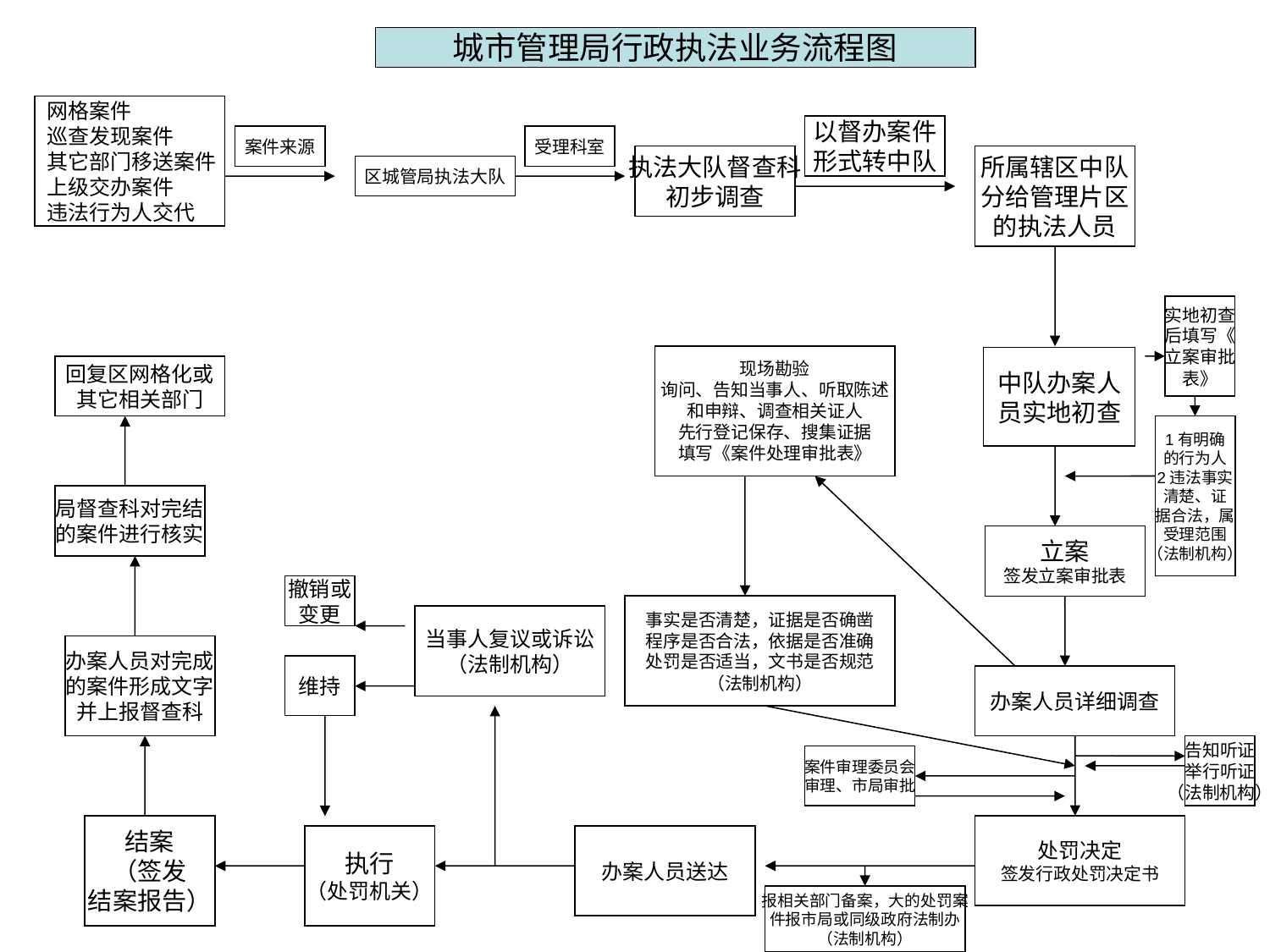

城市管理局行政执法业务流程图
网格案件
巡查发现案件
其它部门移送案件
上级交办案件
违法行为人交代
以督办案件
形式转中队
案件来源
受理科室
执法大队督查科
初步调查
所属辖区中队
分给管理片区
的执法人员
区城管局执法大队

实地初查
后填写《
立案审批
表》
现场勘验
询问、告知当事人、听取陈述
和申辩、调查相关证人
先行登记保存、搜集证据
填写《案件处理审批表》
中队办案人
员实地初查
回复区网格化或
其它相关部门

1有明确
的行为人
2违法事实
清楚、证
据合法，属
受理范围
（法制机构）

局督查科对完结
的案件进行核实
立案
签发立案审批表

撤销或
变更
事实是否清楚，证据是否确凿
程序是否合法，依据是否准确
处罚是否适当，文书是否规范
（法制机构）

当事人复议或诉讼
（法制机构）

办案人员对完成
的案件形成文字
并上报督查科
维持
办案人员详细调查

告知听证
举行听证
（法制机构）
案件审理委员会
审理、市局审批

结案
（签发
结案报告）
处罚决定
签发行政处罚决定书
执行
（处罚机关）
办案人员送达

报相关部门备案，大的处罚案
件报市局或同级政府法制办
（法制机构）